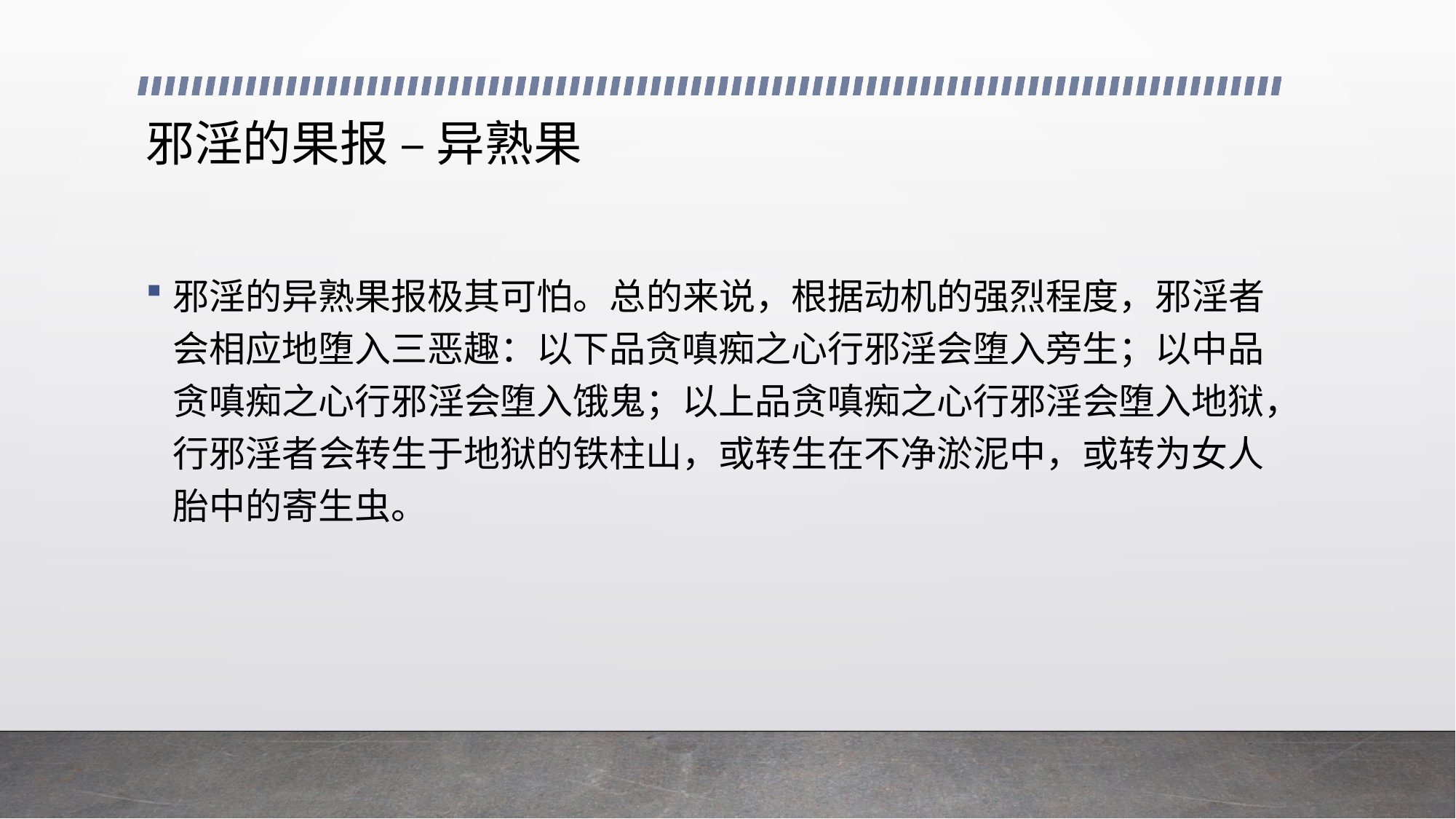

# 邪淫的果报 – 异熟果
邪淫的异熟果报极其可怕。总的来说，根据动机的强烈程度，邪淫者会相应地堕入三恶趣：以下品贪嗔痴之心行邪淫会堕入旁生；以中品贪嗔痴之心行邪淫会堕入饿鬼；以上品贪嗔痴之心行邪淫会堕入地狱，行邪淫者会转生于地狱的铁柱山，或转生在不净淤泥中，或转为女人胎中的寄生虫。